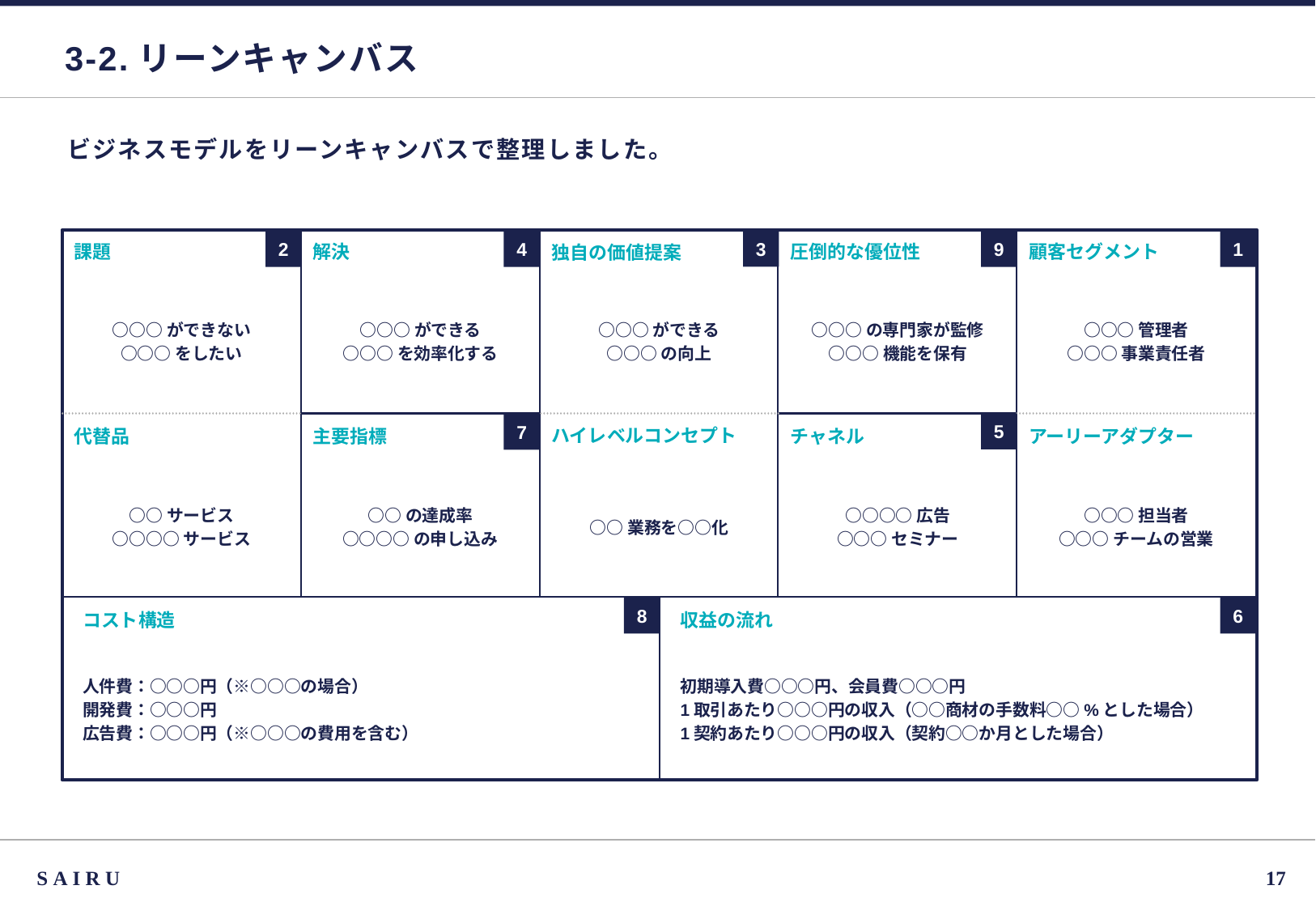

# 3-2.リーンキャンバス
ビジネスモデルをリーンキャンバスで整理しました。

2
4
3
9
1
5
7
8
6
課題
解決
圧倒的な優位性
顧客セグメント
独自の価値提案
○○○ができない
○○○をしたい
○○○ができる
○○○を効率化する
○○○ができる
○○○の向上
○○○の専門家が監修
○○○機能を保有
○○○管理者
○○○事業責任者
ハイレベルコンセプト
代替品
主要指標
チャネル
アーリーアダプター
○○業務を○○化
○○○担当者
○○○チームの営業
○○の達成率
○○○○の申し込み
○○○○広告
○○○セミナー
○○サービス
○○○○サービス
コスト構造
収益の流れ
初期導入費○○○円、会員費○○○円
1取引あたり○○○円の収入（○○商材の手数料○○%とした場合）
1契約あたり○○○円の収入（契約○○か月とした場合）
人件費：○○○円（※○○○の場合）
開発費：○○○円
広告費：○○○円（※○○○の費用を含む）
SAIRU
17